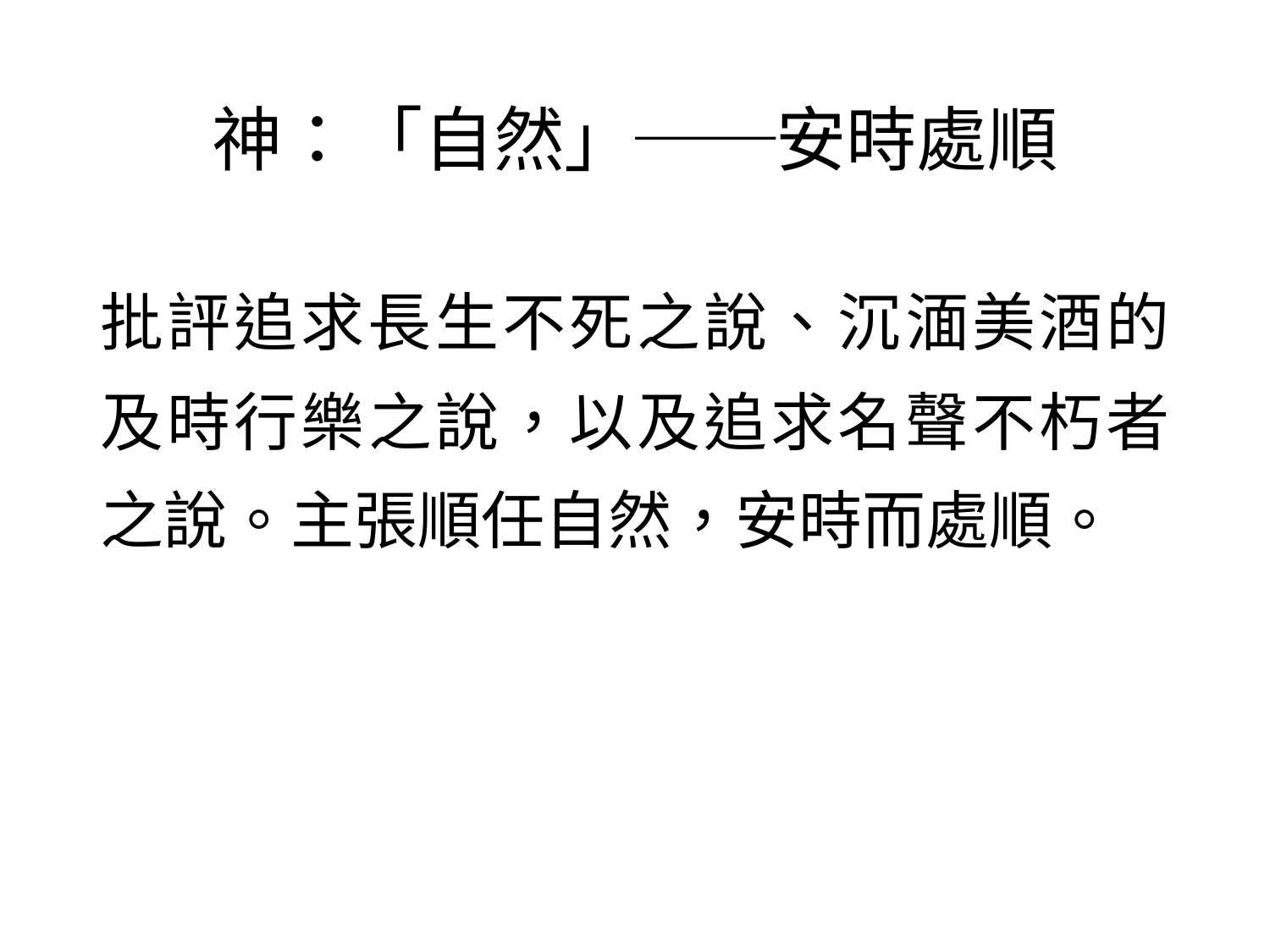

# 神：「自然」──安時處順
批評追求長生不死之說、沉湎美酒的及時行樂之說，以及追求名聲不朽者之說。主張順任自然，安時而處順。